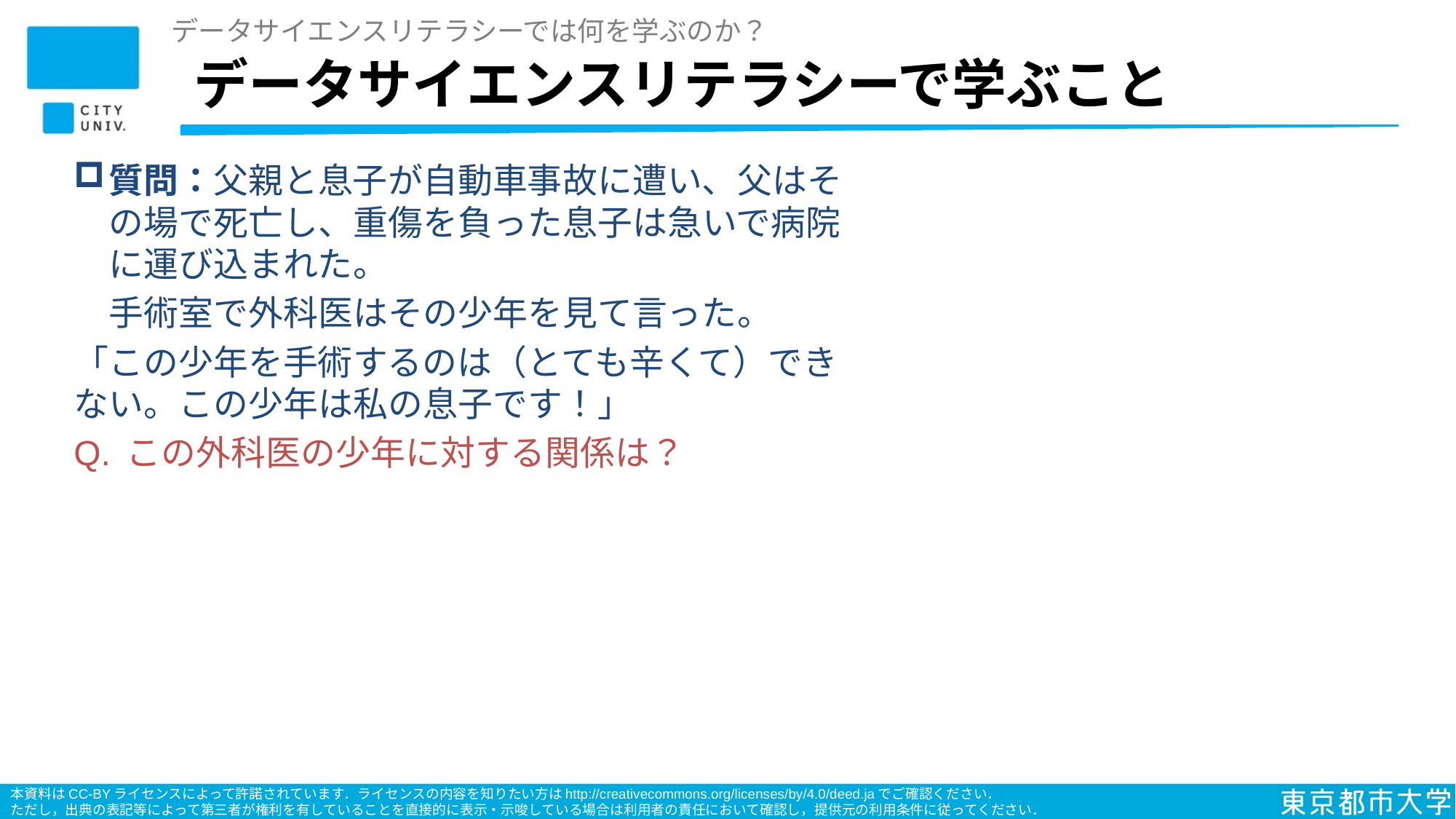

データサイエンスリテラシーでは何を学ぶのか？
# データサイエンスリテラシーで学ぶこと
質問：父親と息子が自動車事故に遭い、父はその場で死亡し、重傷を負った息子は急いで病院に運び込まれた。
　手術室で外科医はその少年を見て言った。
「この少年を手術するのは（とても辛くて）できない。この少年は私の息子です！」
Q. この外科医の少年に対する関係は？